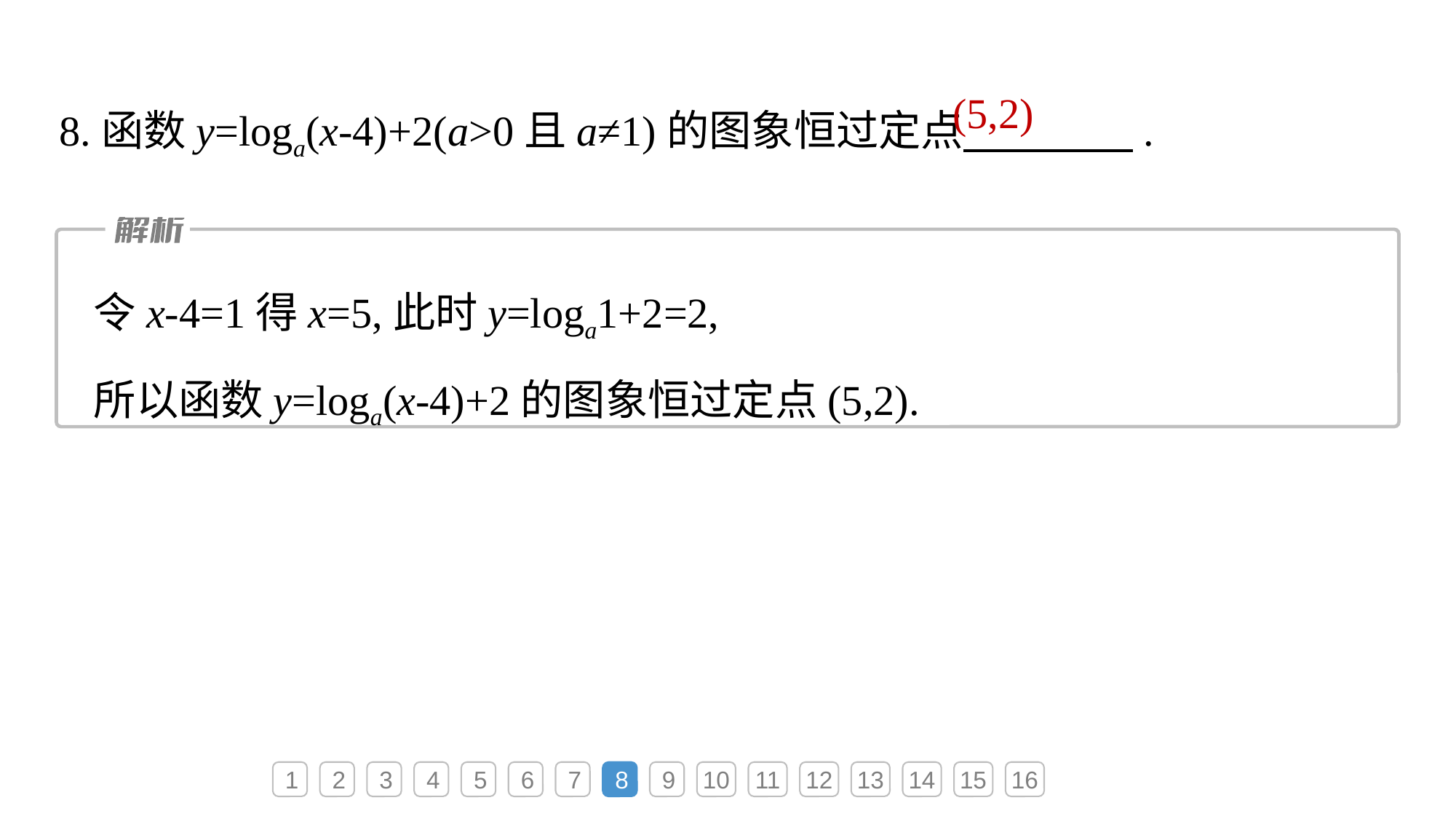

8.函数y=loga(x-4)+2(a>0且a≠1)的图象恒过定点　　　　.
(5,2)

令x-4=1得x=5,此时y=loga1+2=2,
所以函数y=loga(x-4)+2的图象恒过定点(5,2).
1
2
3
4
5
6
7
8
9
10
11
12
13
14
15
16